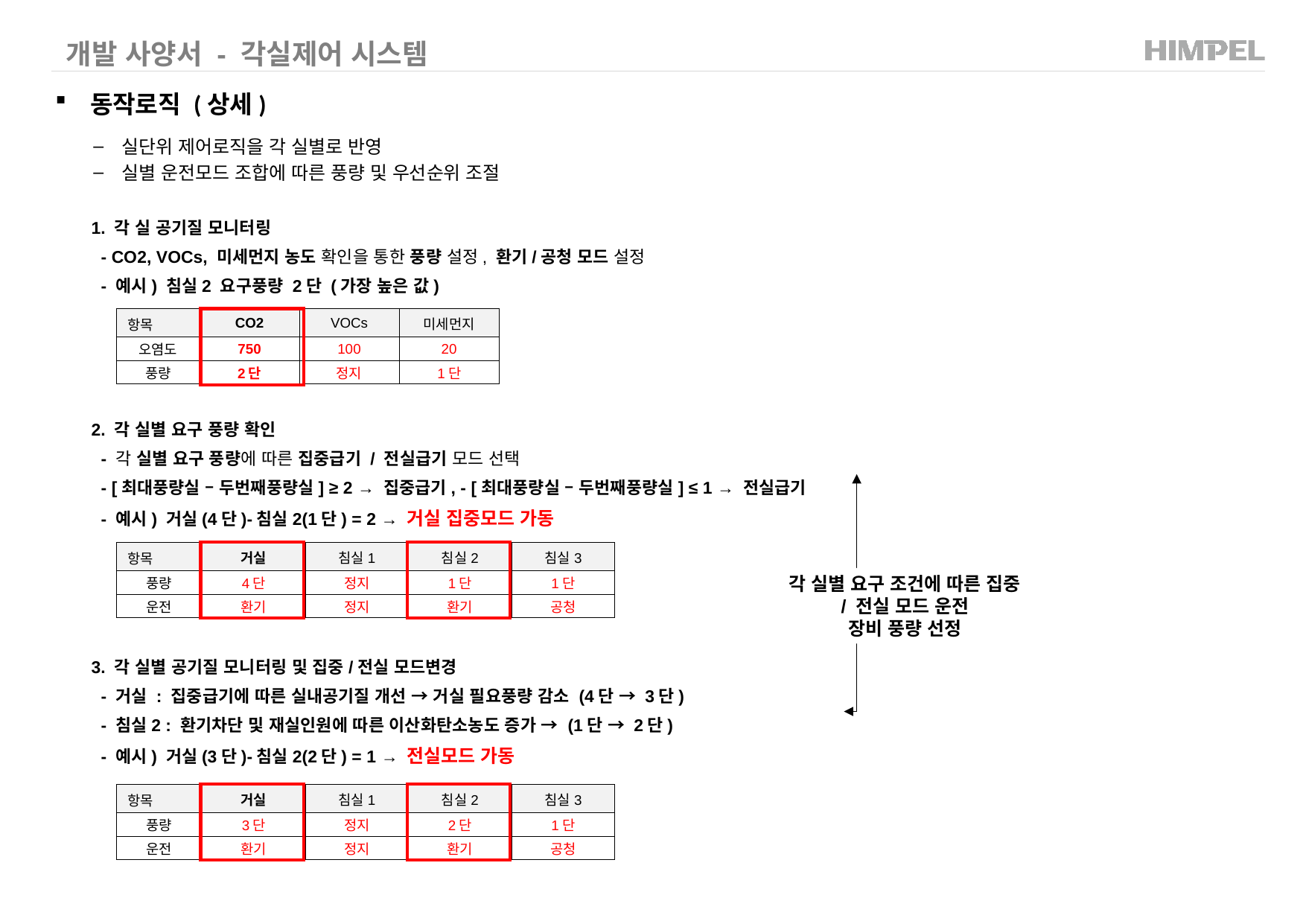

개발 사양서 - 각실제어 시스템
동작로직 (상세)

실단위 제어로직을 각 실별로 반영
실별 운전모드 조합에 따른 풍량 및 우선순위 조절
1. 각 실 공기질 모니터링
  - CO2, VOCs, 미세먼지 농도 확인을 통한 풍량 설정, 환기/공청 모드 설정
  - 예시) 침실2 요구풍량 2단 (가장 높은 값)
| 항목 | CO2 | VOCs | 미세먼지 |
| --- | --- | --- | --- |
| 오염도 | 750 | 100 | 20 |
| 풍량 | 2단 | 정지 | 1단 |

2. 각 실별 요구 풍량 확인
  - 각 실별 요구 풍량에 따른 집중급기 / 전실급기 모드 선택
  - [최대풍량실 – 두번째풍량실] ≥ 2 → 집중급기, - [최대풍량실 – 두번째풍량실] ≤ 1 → 전실급기
  - 예시) 거실(4단)-침실2(1단) = 2 → 거실 집중모드 가동

| 항목 | 거실 | 침실1 | 침실2 | 침실3 |
| --- | --- | --- | --- | --- |
| 풍량 | 4단 | 정지 | 1단 | 1단 |
| 운전 | 환기 | 정지 | 환기 | 공청 |
각 실별 요구 조건에 따른 집중 / 전실 모드 운전
장비 풍량 선정
3. 각 실별 공기질 모니터링 및 집중/전실 모드변경
  - 거실 : 집중급기에 따른 실내공기질 개선 → 거실 필요풍량 감소 (4단 → 3단)
  - 침실2 : 환기차단 및 재실인원에 따른 이산화탄소농도 증가 → (1단 → 2단)
  - 예시) 거실(3단)-침실2(2단) = 1 → 전실모드 가동

| 항목 | 거실 | 침실1 | 침실2 | 침실3 |
| --- | --- | --- | --- | --- |
| 풍량 | 3단 | 정지 | 2단 | 1단 |
| 운전 | 환기 | 정지 | 환기 | 공청 |